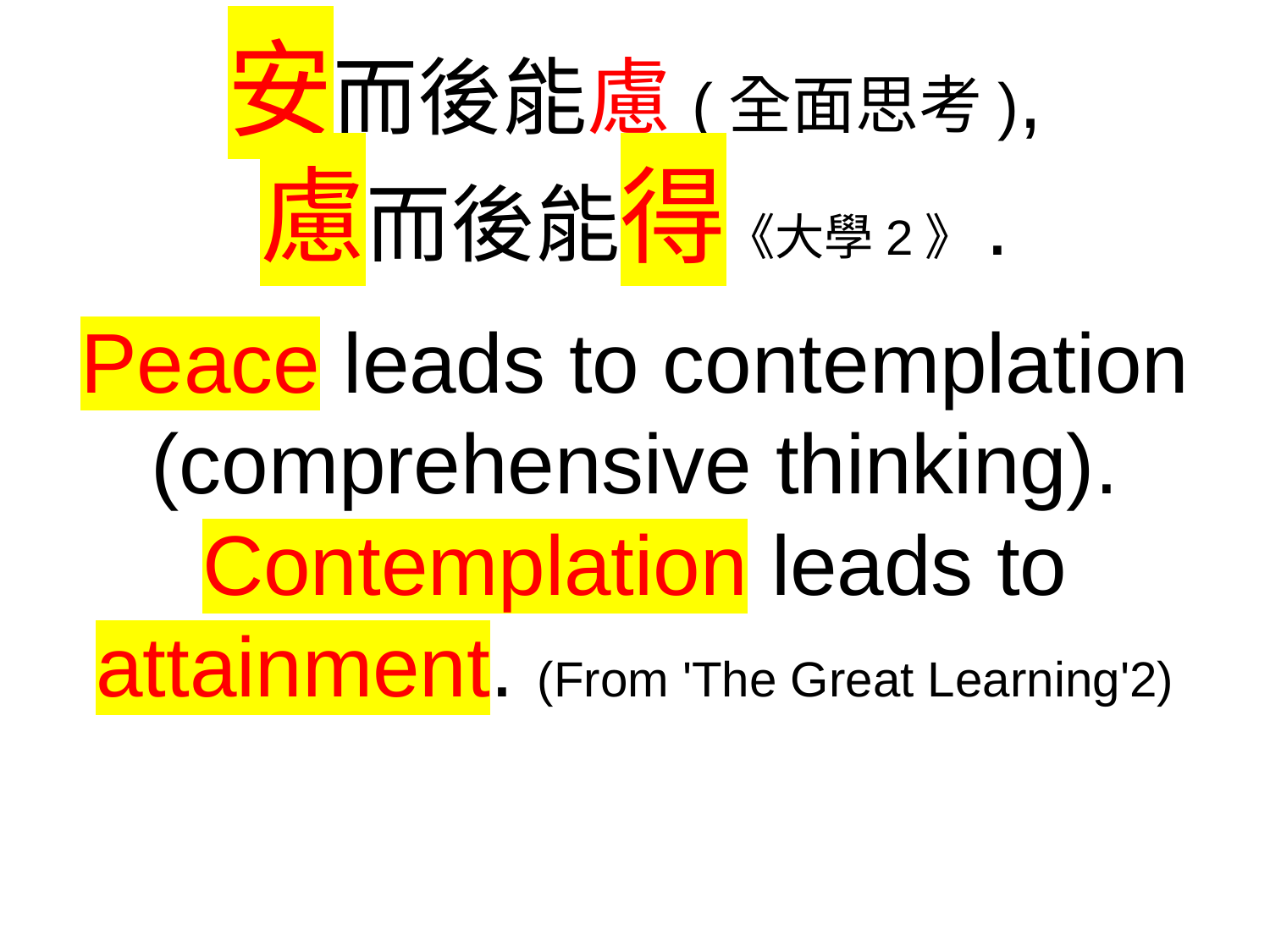

安而後能慮(全面思考),
慮而後能得《大學2》.
Peace leads to contemplation (comprehensive thinking).
Contemplation leads to attainment. (From 'The Great Learning'2)